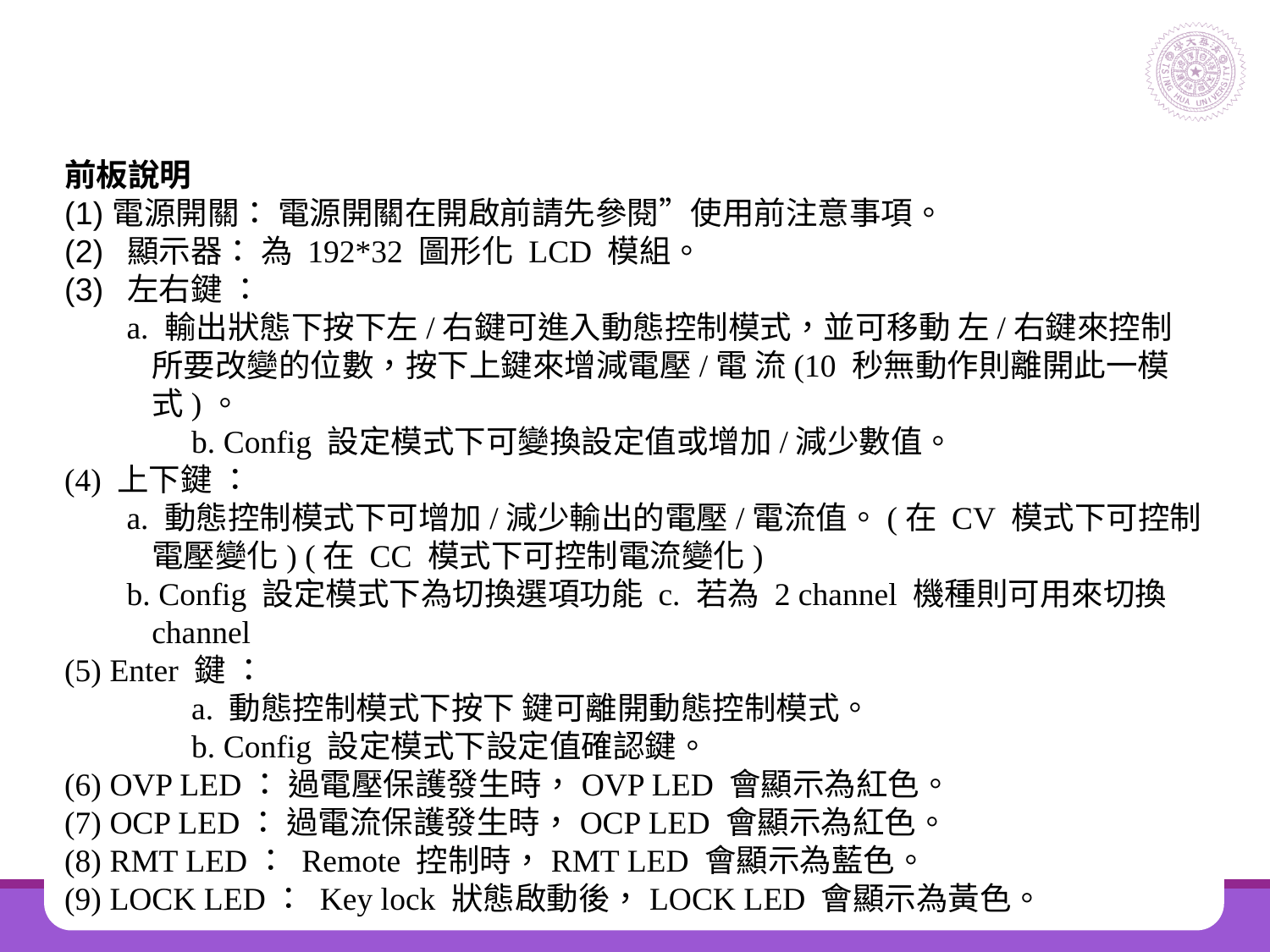

#
前板說明
電源開關： 電源開關在開啟前請先參閱”使用前注意事項。
 顯示器： 為 192*32 圖形化 LCD 模組。
 左右鍵 ：
a. 輸出狀態下按下左/右鍵可進入動態控制模式，並可移動 左/右鍵來控制所要改變的位數，按下上鍵來增減電壓/電 流(10 秒無動作則離開此一模式)。
	b. Config 設定模式下可變換設定值或增加/減少數值。
(4) 上下鍵 ：
a. 動態控制模式下可增加/減少輸出的電壓/電流值。(在 CV 模式下可控制電壓變化) (在 CC 模式下可控制電流變化)
b. Config 設定模式下為切換選項功能 c. 若為 2 channel 機種則可用來切換 channel
(5) Enter 鍵 ：
	a. 動態控制模式下按下 鍵可離開動態控制模式。
	b. Config 設定模式下設定值確認鍵。
(6) OVP LED： 過電壓保護發生時，OVP LED 會顯示為紅色。
(7) OCP LED： 過電流保護發生時，OCP LED 會顯示為紅色。
(8) RMT LED： Remote 控制時，RMT LED 會顯示為藍色。
(9) LOCK LED： Key lock 狀態啟動後，LOCK LED 會顯示為黃色。